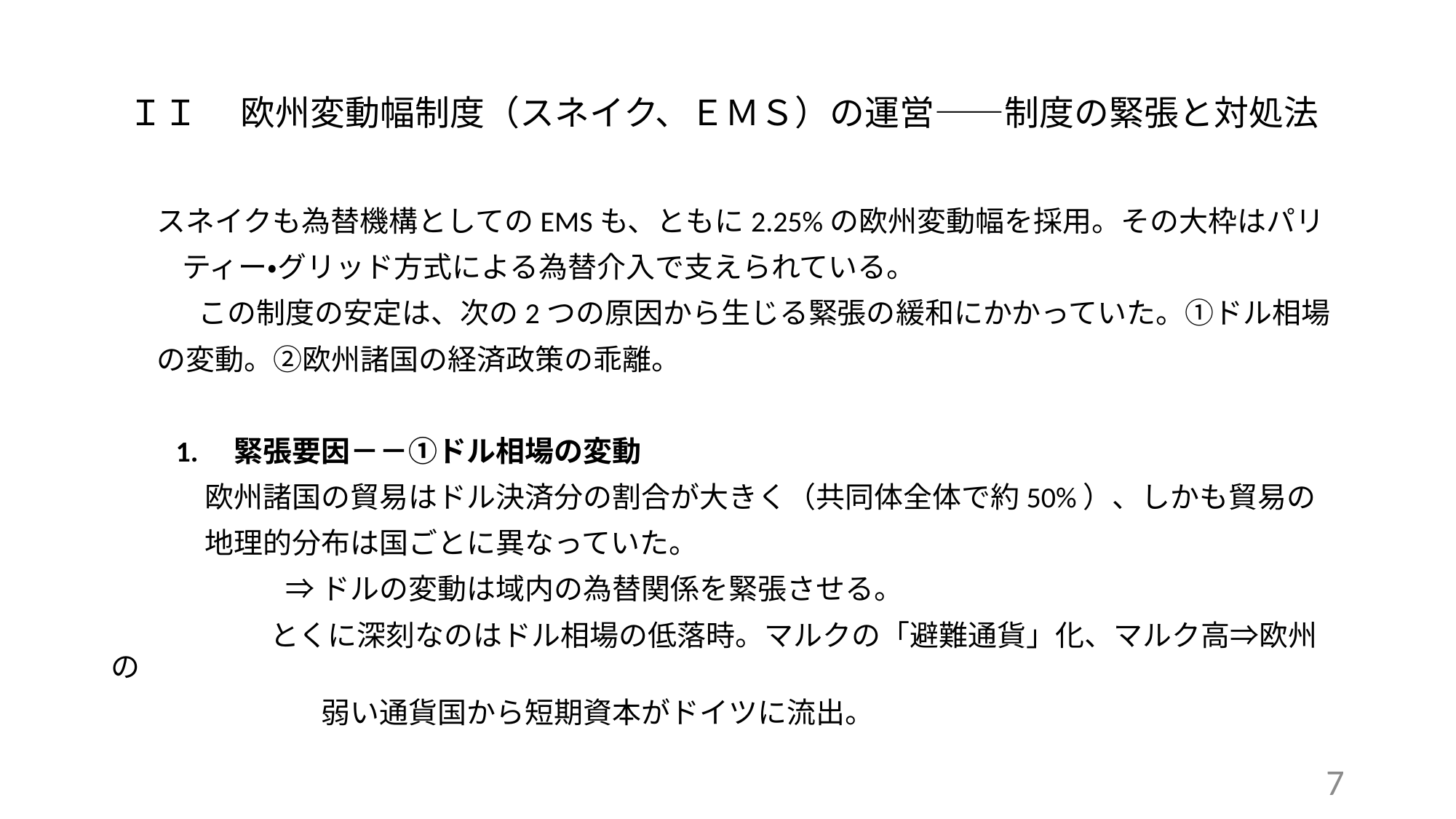

ＩＩ　 欧州変動幅制度（スネイク、ＥＭＳ）の運営――制度の緊張と対処法

      スネイクも為替機構としてのEMSも、ともに2.25%の欧州変動幅を採用。その大枠はパリ
　　  ティー・グリッド方式による為替介入で支えられている。
　　　この制度の安定は、次の2つの原因から生じる緊張の緩和にかかっていた。①ドル相場
      の変動。②欧州諸国の経済政策の乖離。

　　1.　緊張要因－－①ドル相場の変動
　　　 欧州諸国の貿易はドル決済分の割合が大きく（共同体全体で約50%）、しかも貿易の
　　　 地理的分布は国ごとに異なっていた。
　　　　　　⇒ ドルの変動は域内の為替関係を緊張させる。
        　　　  とくに深刻なのはドル相場の低落時。マルクの「避難通貨」化、マルク高⇒欧州の
　　　　　　　 弱い通貨国から短期資本がドイツに流出。

7